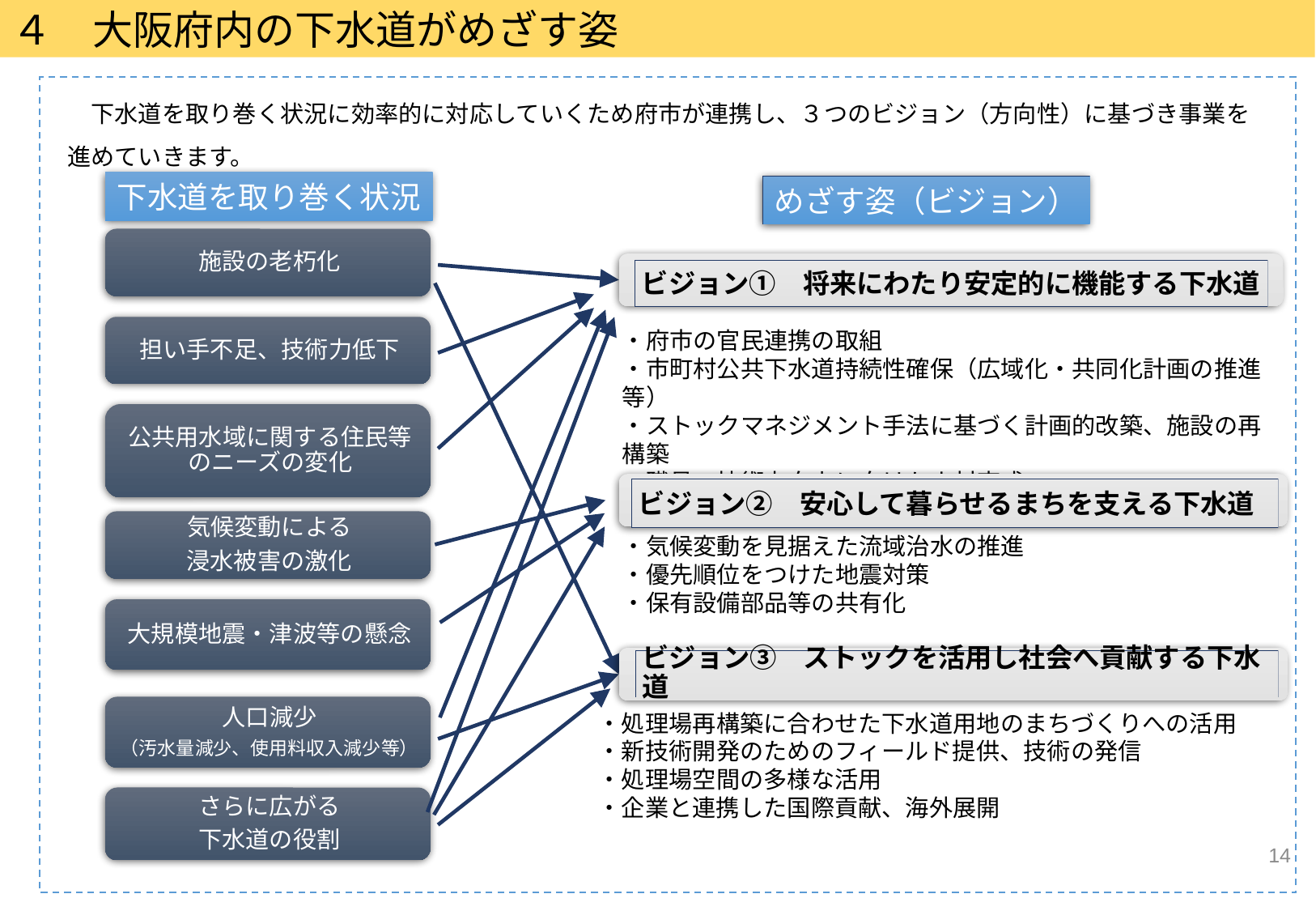

４　大阪府内の下水道がめざす姿

　下水道を取り巻く状況に効率的に対応していくため府市が連携し、３つのビジョン（方向性）に基づき事業を進めていきます。
下水道を取り巻く状況
めざす姿（ビジョン）
施設の老朽化
担い手不足、技術力低下
公共用水域に関する住民等のニーズの変化
気候変動による
浸水被害の激化
大規模地震・津波等の懸念
人口減少
（汚水量減少、使用料収入減少等）
さらに広がる
下水道の役割

ビジョン①　将来にわたり安定的に機能する下水道
・府市の官民連携の取組
・市町村公共下水道持続性確保（広域化・共同化計画の推進等）
・ストックマネジメント手法に基づく計画的改築、施設の再構築
・職員の技術力向上に向けた人材育成
・下水道認知度を高めるためのさらなるPR活動

ビジョン②　安心して暮らせるまちを支える下水道
・気候変動を見据えた流域治水の推進
・優先順位をつけた地震対策
・保有設備部品等の共有化

ビジョン③　ストックを活用し社会へ貢献する下水道
・処理場再構築に合わせた下水道用地のまちづくりへの活用
・新技術開発のためのフィールド提供、技術の発信
・処理場空間の多様な活用
・企業と連携した国際貢献、海外展開
14